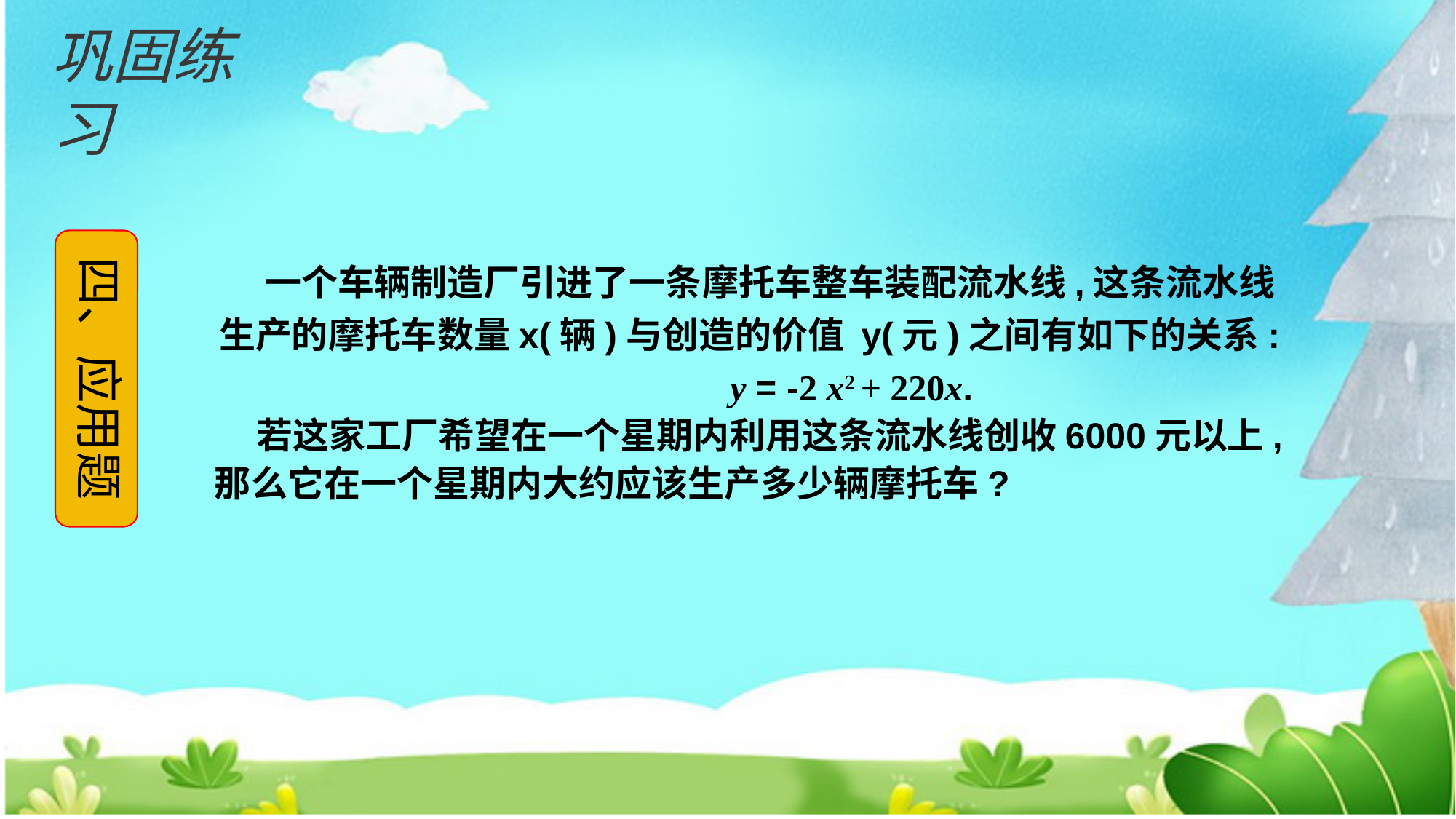

巩固练习
四、应用题

    一个车辆制造厂引进了一条摩托车整车装配流水线,这条流水线生产的摩托车数量x(辆)与创造的价值 y(元)之间有如下的关系:                     y = -2 x2 + 220x.
    若这家工厂希望在一个星期内利用这条流水线创收6000元以上,那么它在一个星期内大约应该生产多少辆摩托车?